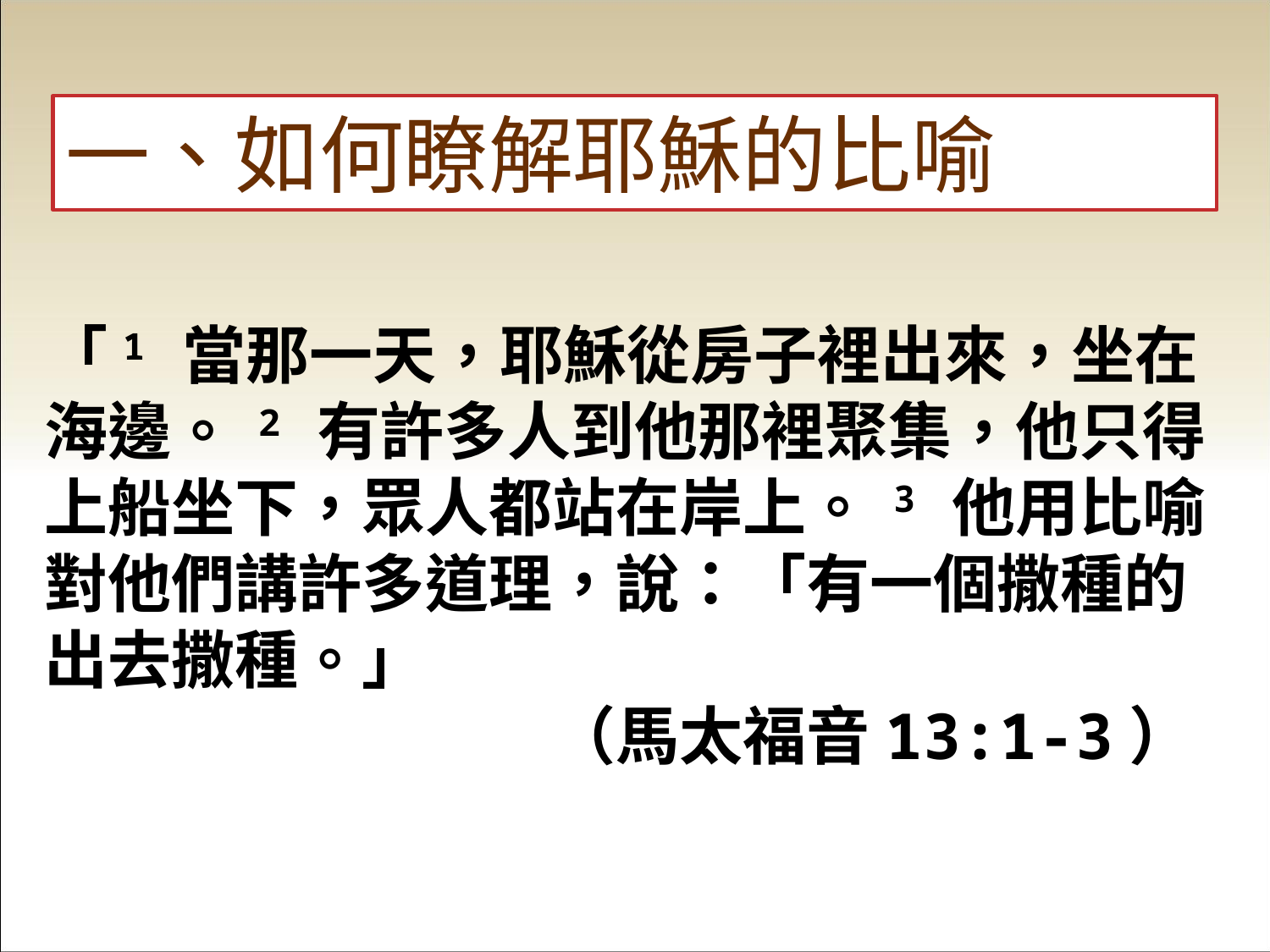

一、如何瞭解耶穌的比喻
「1 當那一天，耶穌從房子裡出來，坐在海邊。 2 有許多人到他那裡聚集，他只得上船坐下，眾人都站在岸上。 3 他用比喻對他們講許多道理，說：「有一個撒種的出去撒種。」
				（馬太福音13:1-3）